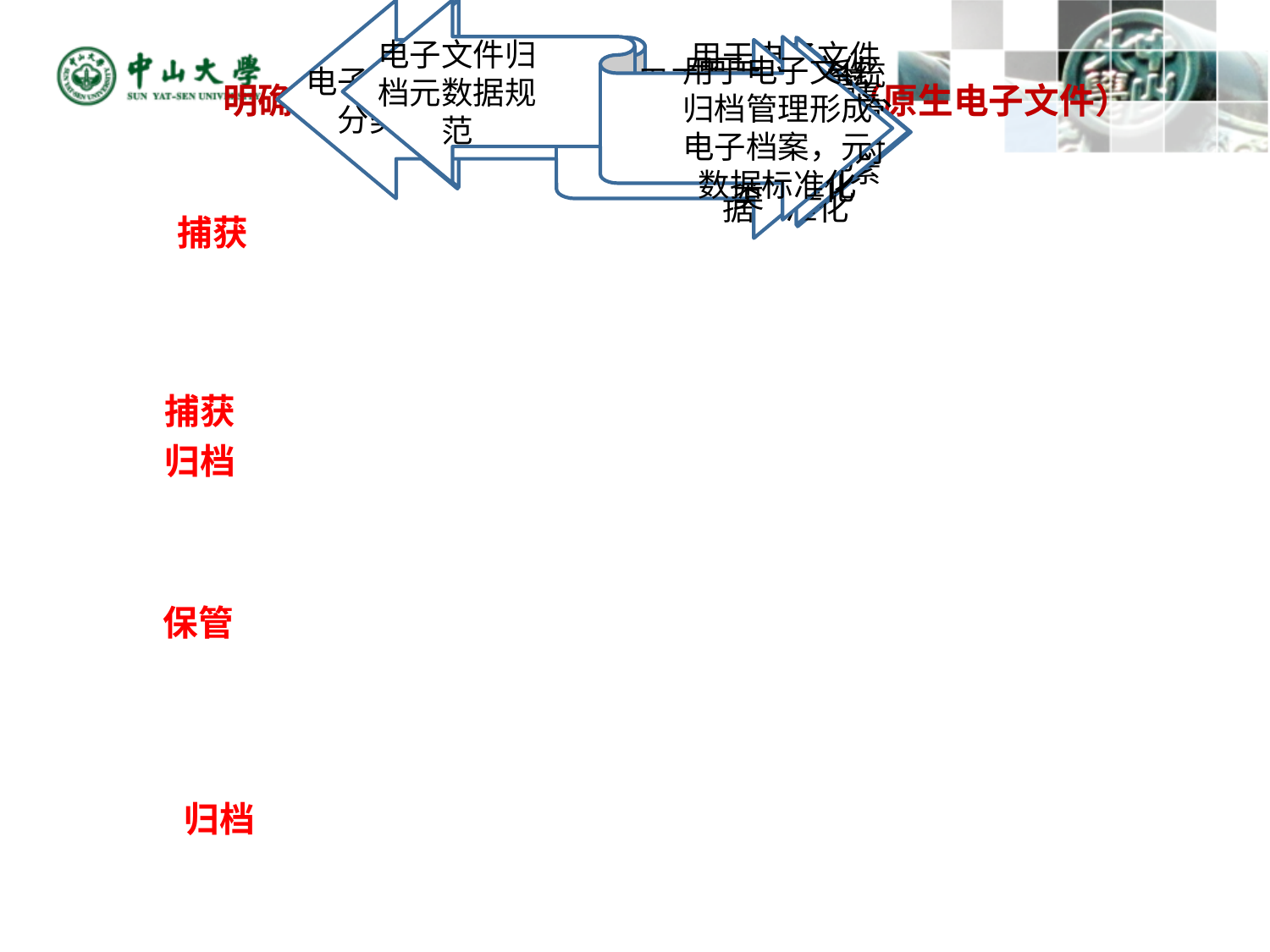

明确标准编制任务以及与IT系统的关系（原生电子文件）
电子文件通用元数据规范
用于电子文件管理系统收集、捕获业务系统数据时，元素据标准化
捕获
电子文件管理系统接口规范
用于业务系统与电子文件管理系统接口对接标准化
捕获
归档
电子文件资源分类规范
用于电子文件管理系统中电子文件资源的组织分类
保管
电子文件归档元数据规范
用于电子文件归档管理形成电子档案，元数据标准化
归档
41